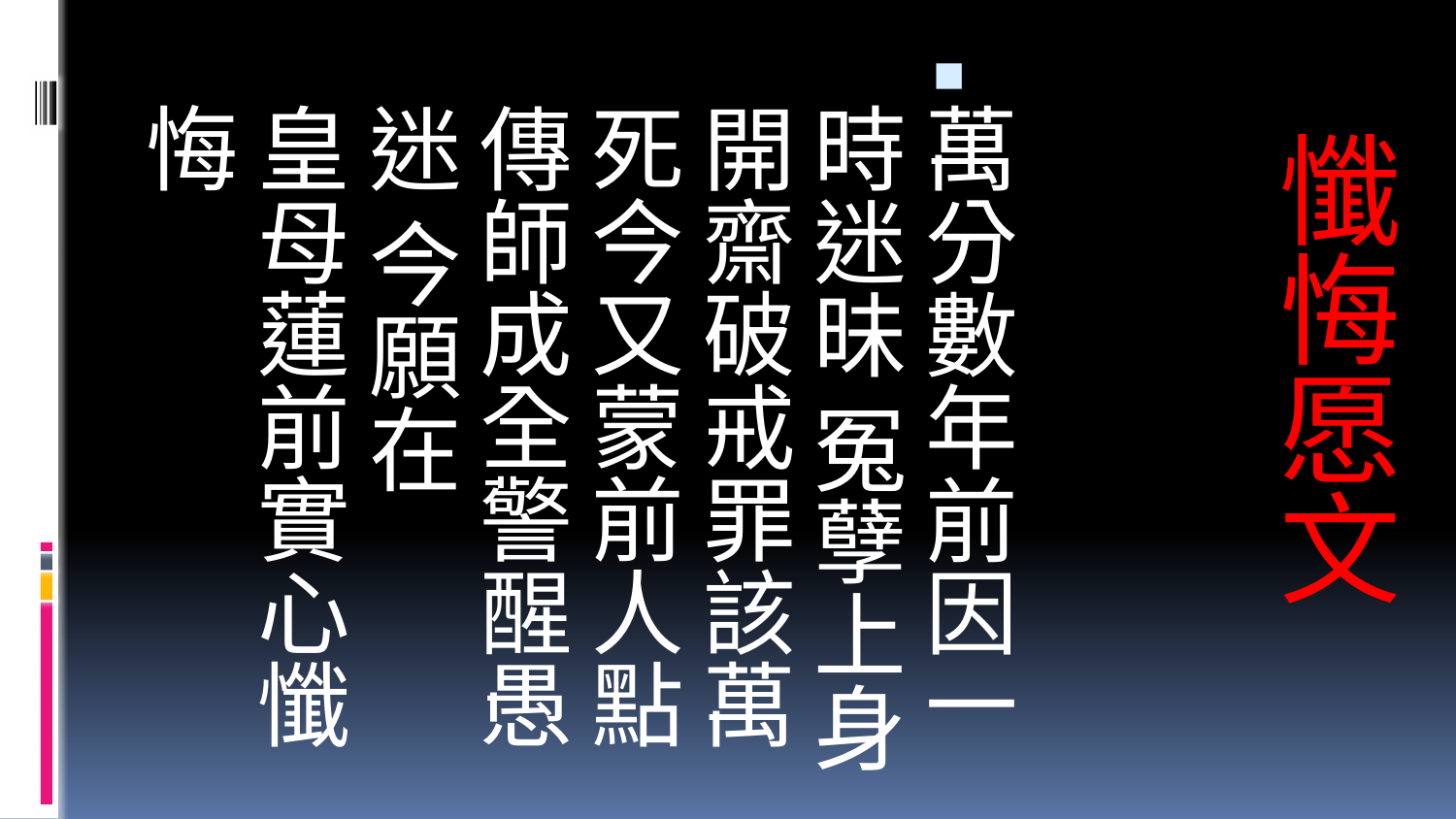

# 懺悔愿文

萬分數年前因一時迷昧 冤孽上身 開齋破戒罪該萬死今又蒙前人點傳師成全警醒愚迷 今願在
皇母蓮前實心懺悔